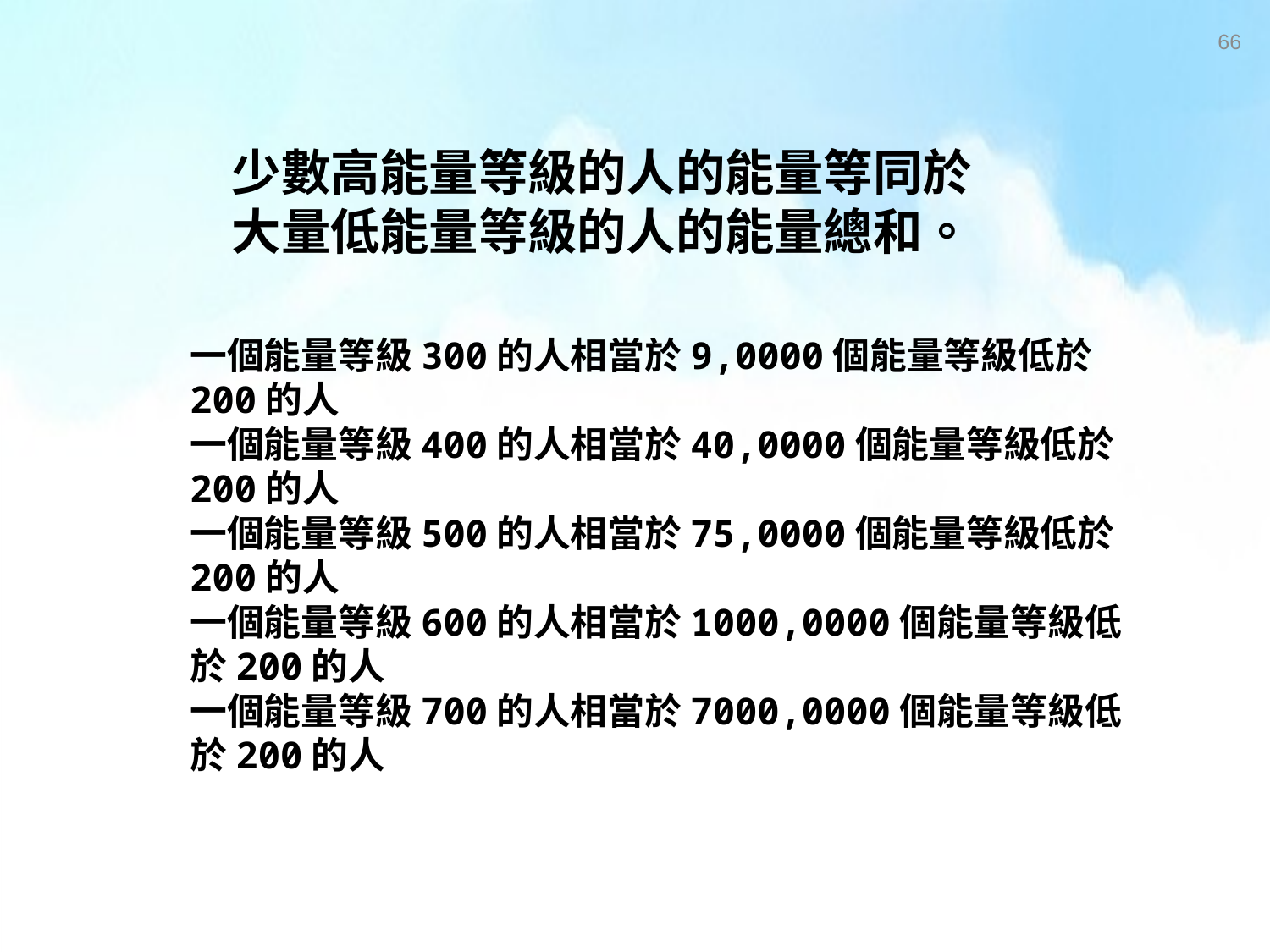

66
少數高能量等級的人的能量等同於大量低能量等級的人的能量總和。
一個能量等級300的人相當於9,0000個能量等級低於200的人
一個能量等級400的人相當於40,0000個能量等級低於200的人
一個能量等級500的人相當於75,0000個能量等級低於200的人
一個能量等級600的人相當於1000,0000個能量等級低於200的人
一個能量等級700的人相當於7000,0000個能量等級低於200的人